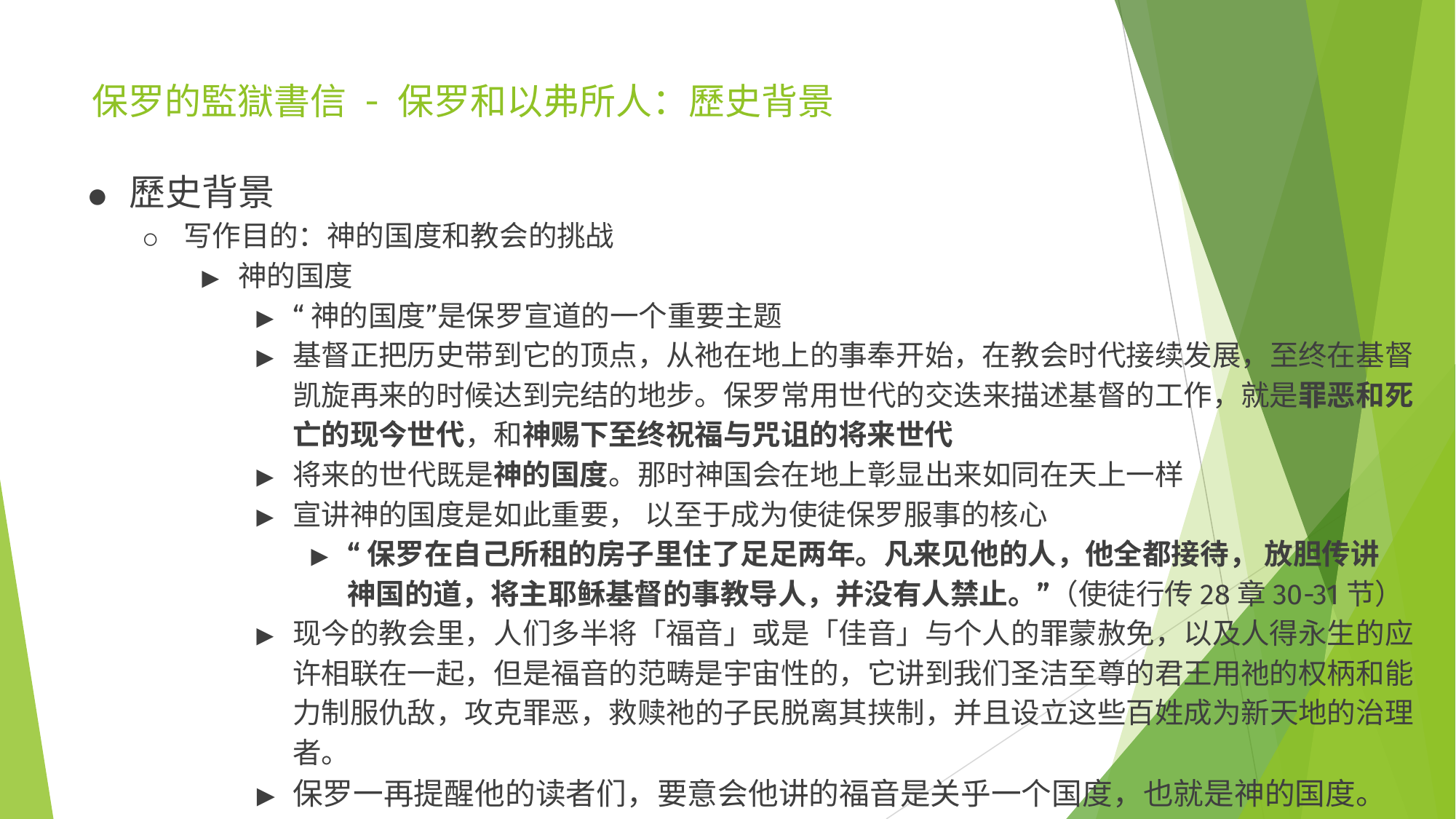

# 保罗的監獄書信 - 保罗和以弗所人：歷史背景
歷史背景
写作目的：​​神的国度​​和教会的挑战
神的国度​​
“神的国度”是保罗宣道的一个重要主题
基督正把历史带到它的顶点，从祂在地上的事奉开始，在教会时代接续发展，至终在基督凯旋再来的时候达到完结的地步。保罗常用世代的交迭来描述基督的工作，就是罪恶和死亡的现今世代，和神赐下至终祝福与咒诅的将来世代
将来的世代既是神的国度。那时神国会在地上彰显出来如同在天上一样
宣讲神的国度是如此重要， 以至于成为使徒保罗服事的核心
“保罗在自己所租的房子里住了足足两年。凡来见他的人，他全都接待， 放胆传讲　神国的道，将主耶稣基督的事教导人，并没有人禁止。”（使徒行传28章30-31节）
现今的教会里，人们多半将「福音」或是「佳音」与个人的罪蒙赦免，以及人得永生的应许相联在一起，但是福音的范畴是宇宙性的，它讲到我们圣洁至尊的君王用祂的权柄和能力制服仇敌，攻克罪恶，救赎祂的子民脱离其挟制，并且设立这些百姓成为新天地的治理者。
保罗一再提醒他的读者们，要意会他讲的福音是关乎一个国度，也就是神的国度。